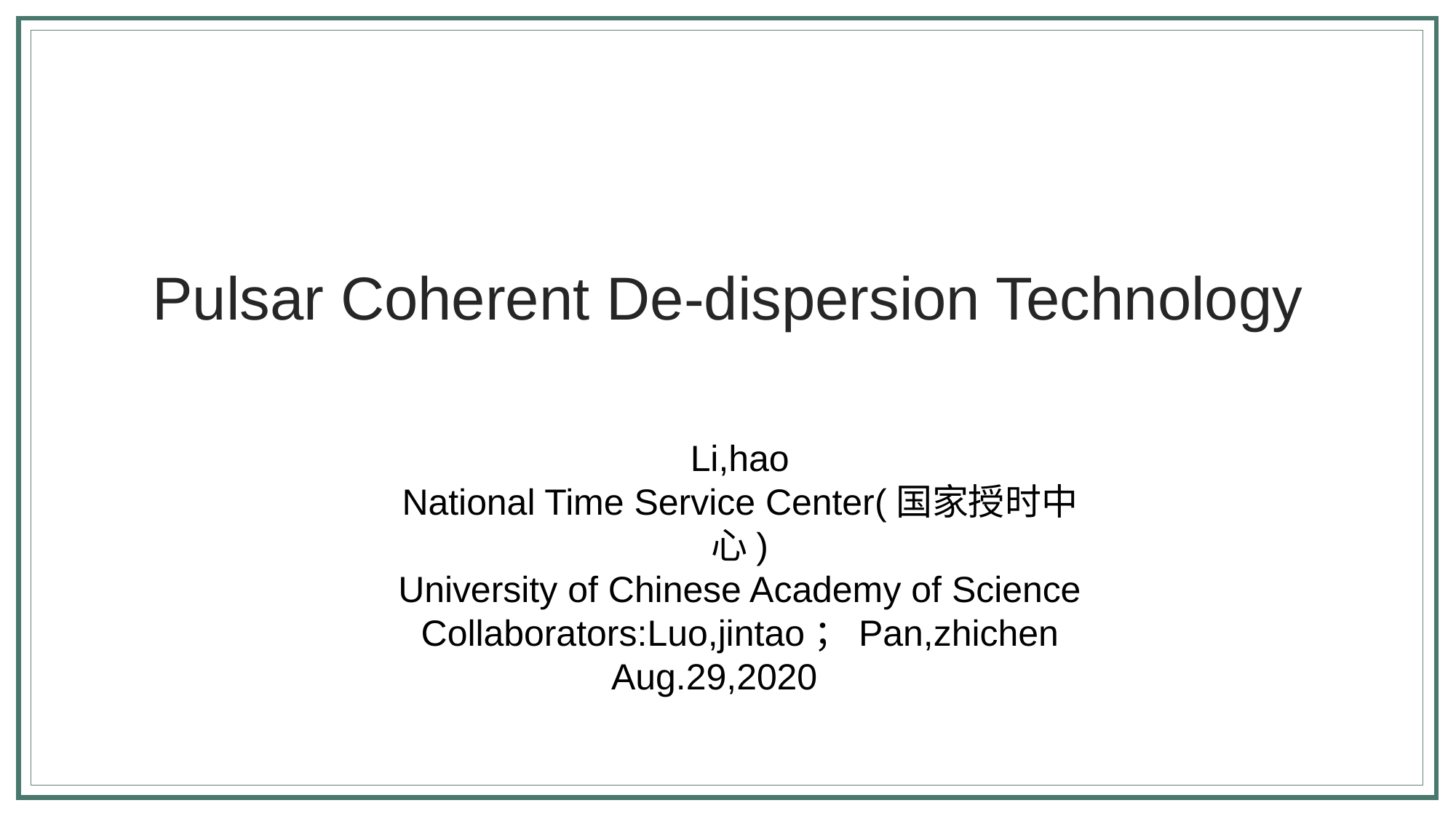

Pulsar Coherent De-dispersion Technology

Li,hao
National Time Service Center(国家授时中心)
University of Chinese Academy of Science
Collaborators:Luo,jintao；Pan,zhichen
Aug.29,2020